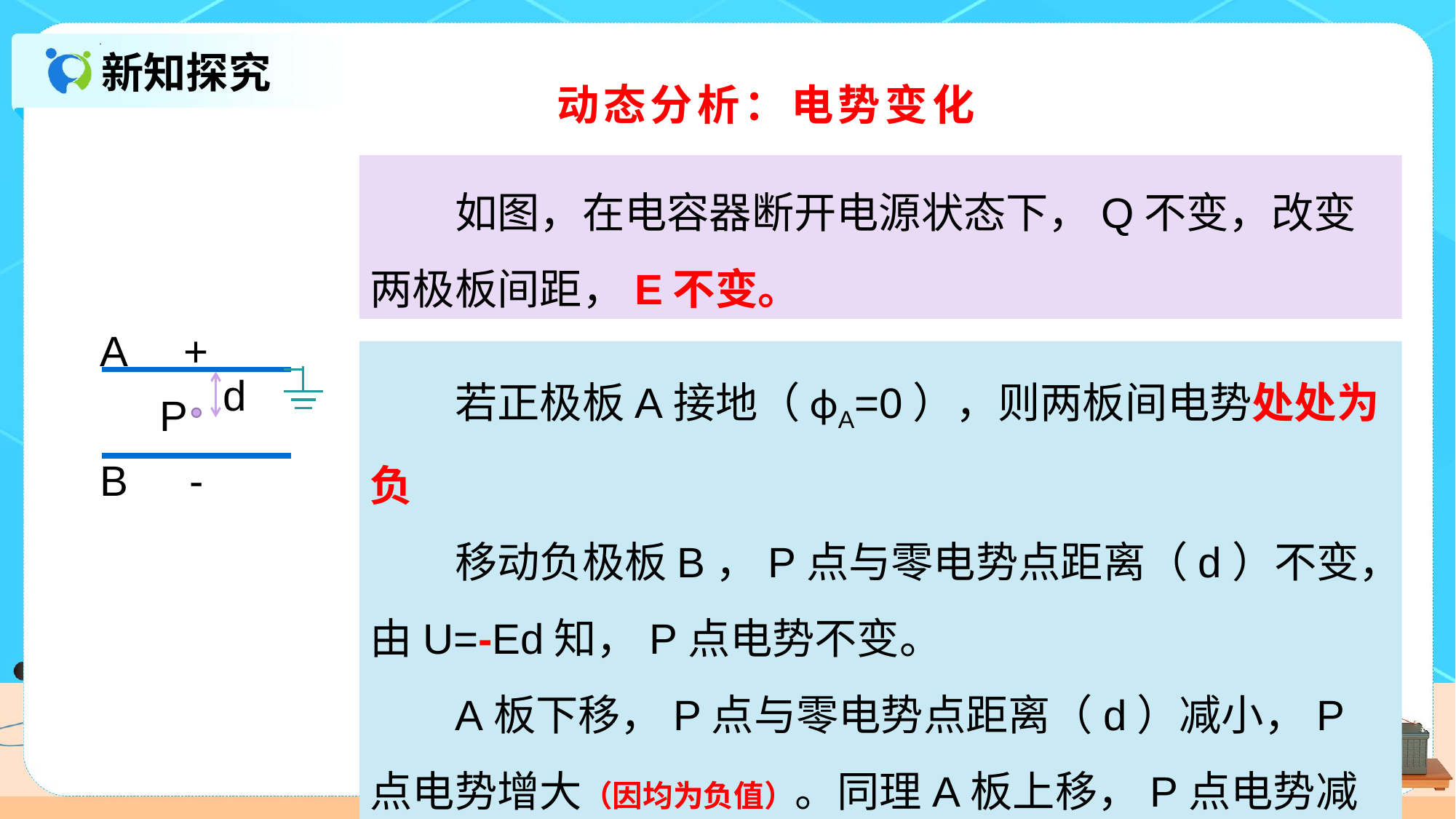

新知探究
动态分析：电势变化
如图，在电容器断开电源状态下，Q不变，改变两极板间距，E不变。
A
+
若正极板A接地（ϕA=0），则两板间电势处处为负
移动负极板B，P点与零电势点距离（d）不变，由U=-Ed知，P点电势不变。
A板下移，P点与零电势点距离（d）减小，P点电势增大（因均为负值）。同理A板上移，P点电势减小。
d
P

B
-